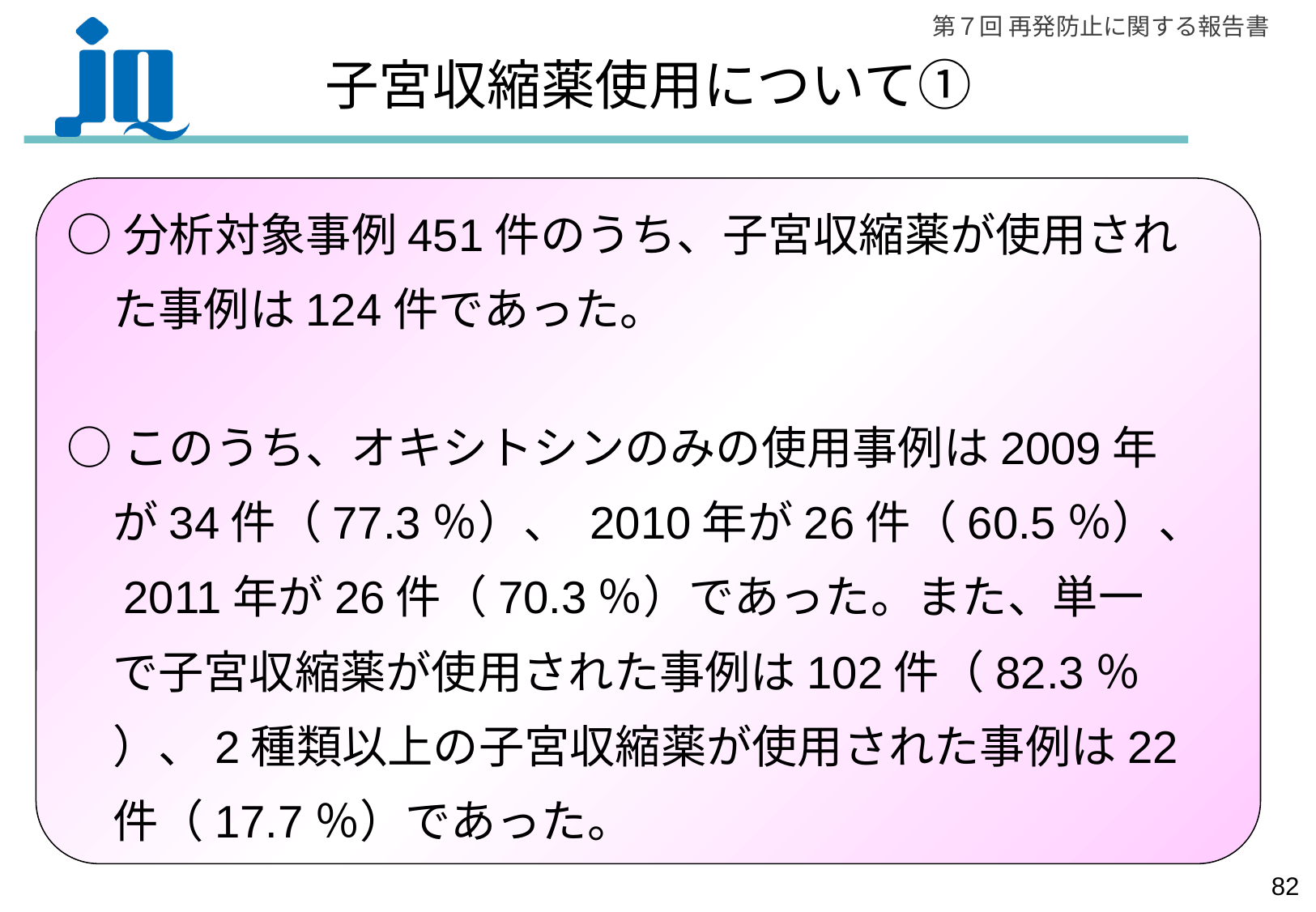

# 子宮収縮薬使用について①
○分析対象事例451件のうち、子宮収縮薬が使用され
　た事例は124件であった。

○このうち、オキシトシンのみの使用事例は2009年
　が34件（77.3％）、 2010年が26件（60.5％）、
　2011年が26件（70.3％）であった。また、単一
　で子宮収縮薬が使用された事例は102件（82.3％
　）、2種類以上の子宮収縮薬が使用された事例は22
　件（17.7％）であった。
82